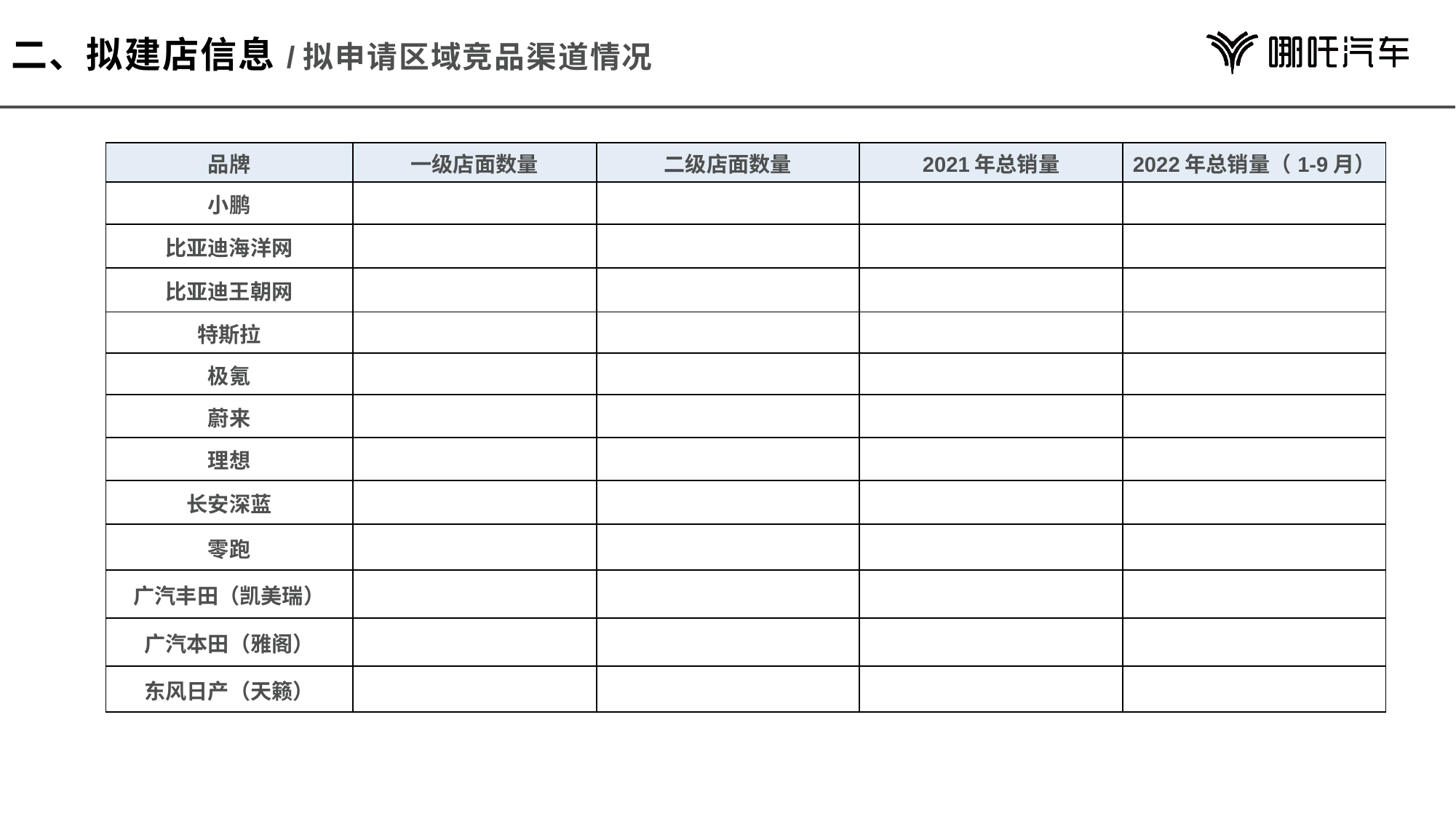

# 二、拟建店信息/拟申请区域竞品渠道情况
| 品牌 | 一级店面数量 | 二级店面数量 | 2021年总销量 | 2022年总销量（1-9月） |
| --- | --- | --- | --- | --- |
| 小鹏 |  |  |  |  |
| 比亚迪海洋网 |  |  |  |  |
| 比亚迪王朝网 |  |  |  |  |
| 特斯拉 |  |  |  |  |
| 极氪 |  |  |  |  |
| 蔚来 |  |  |  |  |
| 理想 |  |  |  |  |
| 长安深蓝 |  |  |  |  |
| 零跑 |  |  |  |  |
| 广汽丰田（凯美瑞） |  |  |  |  |
| 广汽本田（雅阁） |  |  |  |  |
| 东风日产（天籁） |  |  |  |  |